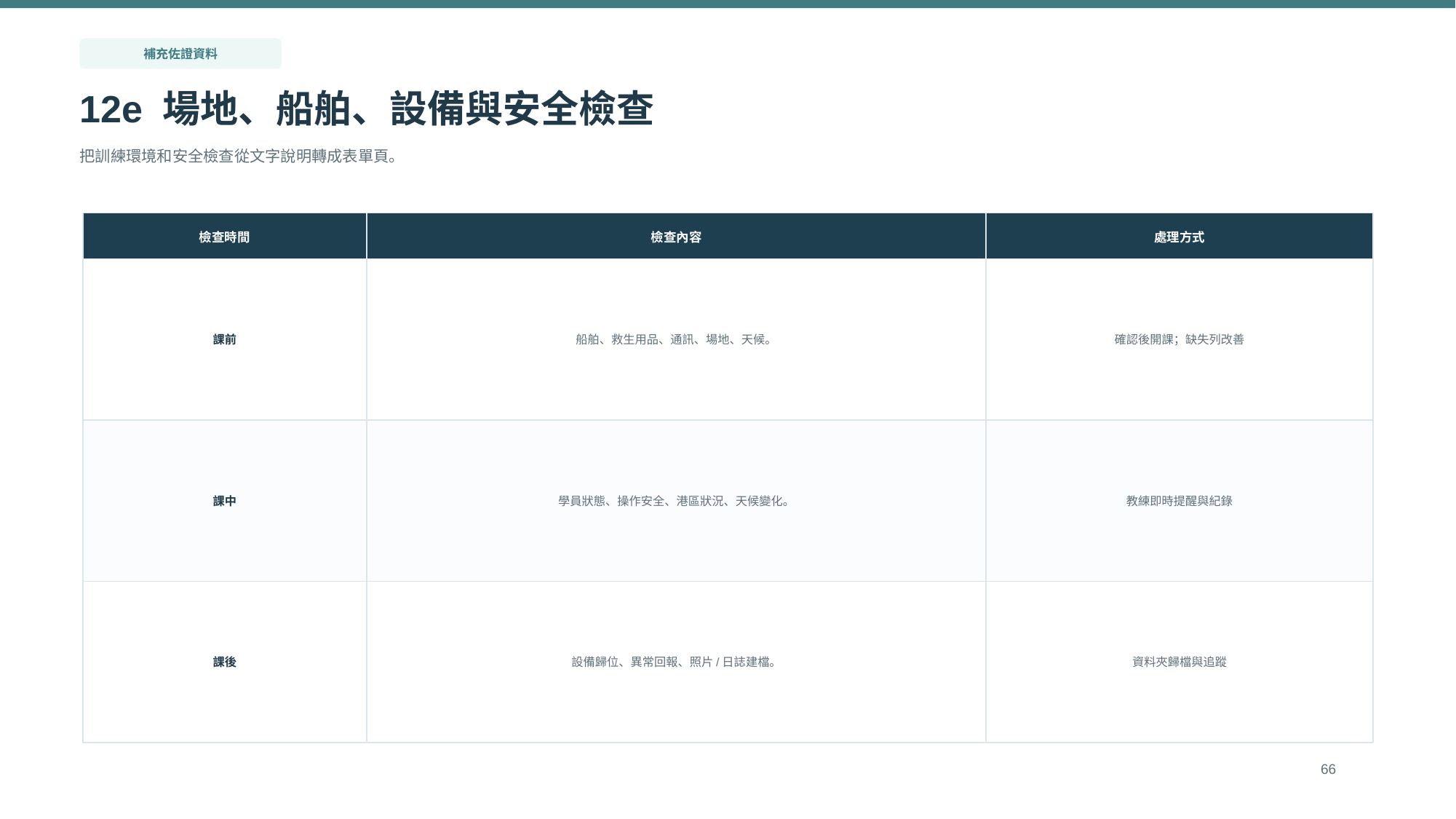

補充佐證資料
12e 場地、船舶、設備與安全檢查
把訓練環境和安全檢查從文字說明轉成表單頁。
檢查時間
檢查內容
處理方式
課前
船舶、救生用品、通訊、場地、天候。
確認後開課；缺失列改善
課中
學員狀態、操作安全、港區狀況、天候變化。
教練即時提醒與紀錄
課後
設備歸位、異常回報、照片/日誌建檔。
資料夾歸檔與追蹤
66